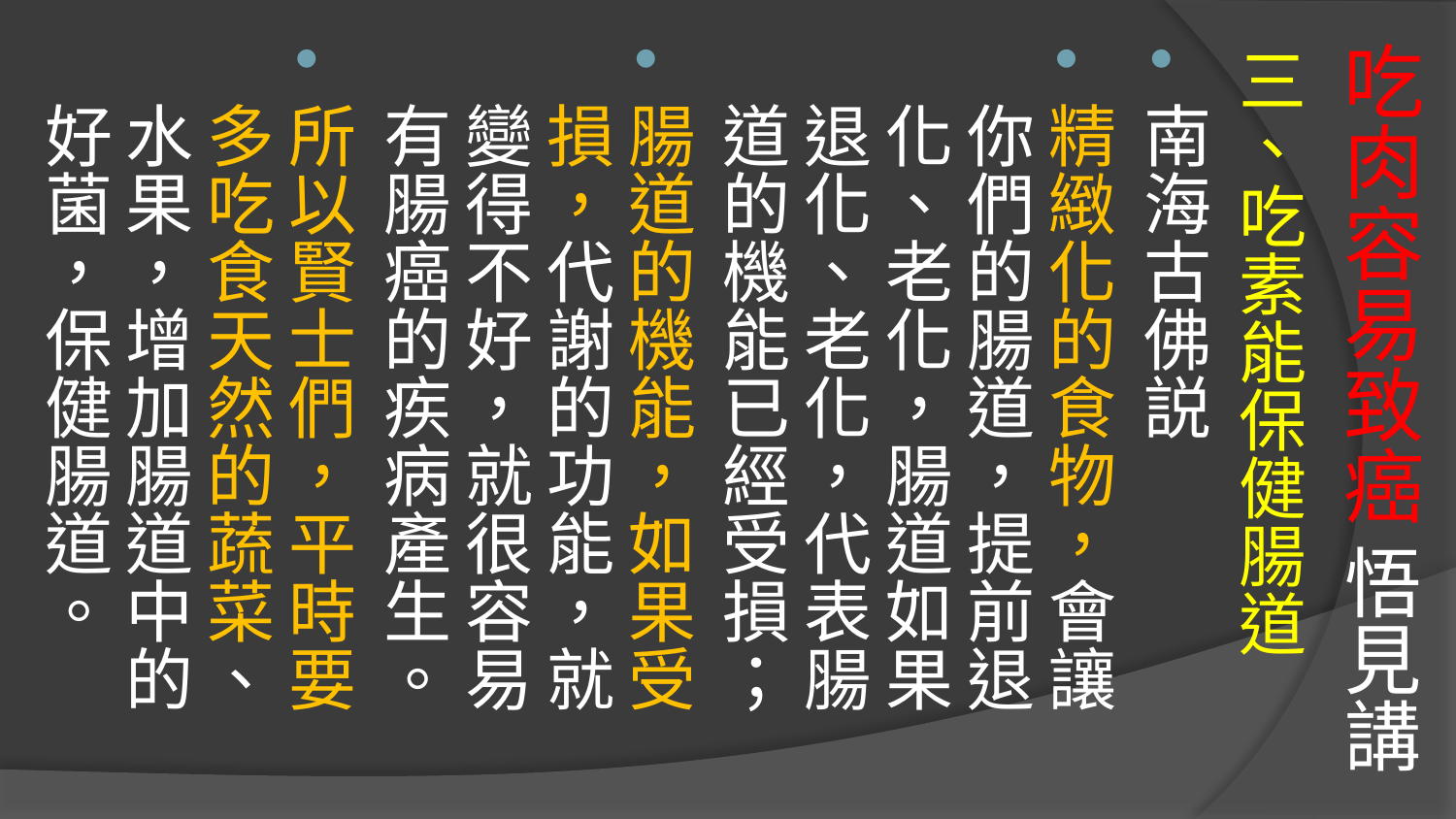

# 吃肉容易致癌 悟見講
三、吃素能保健腸道
南海古佛説
精緻化的食物，會讓你們的腸道，提前退化、老化，腸道如果退化、老化，代表腸道的機能已經受損；
腸道的機能，如果受損，代謝的功能，就變得不好，就很容易有腸癌的疾病產生。
所以賢士們，平時要多吃食天然的蔬菜、水果，增加腸道中的好菌，保健腸道。